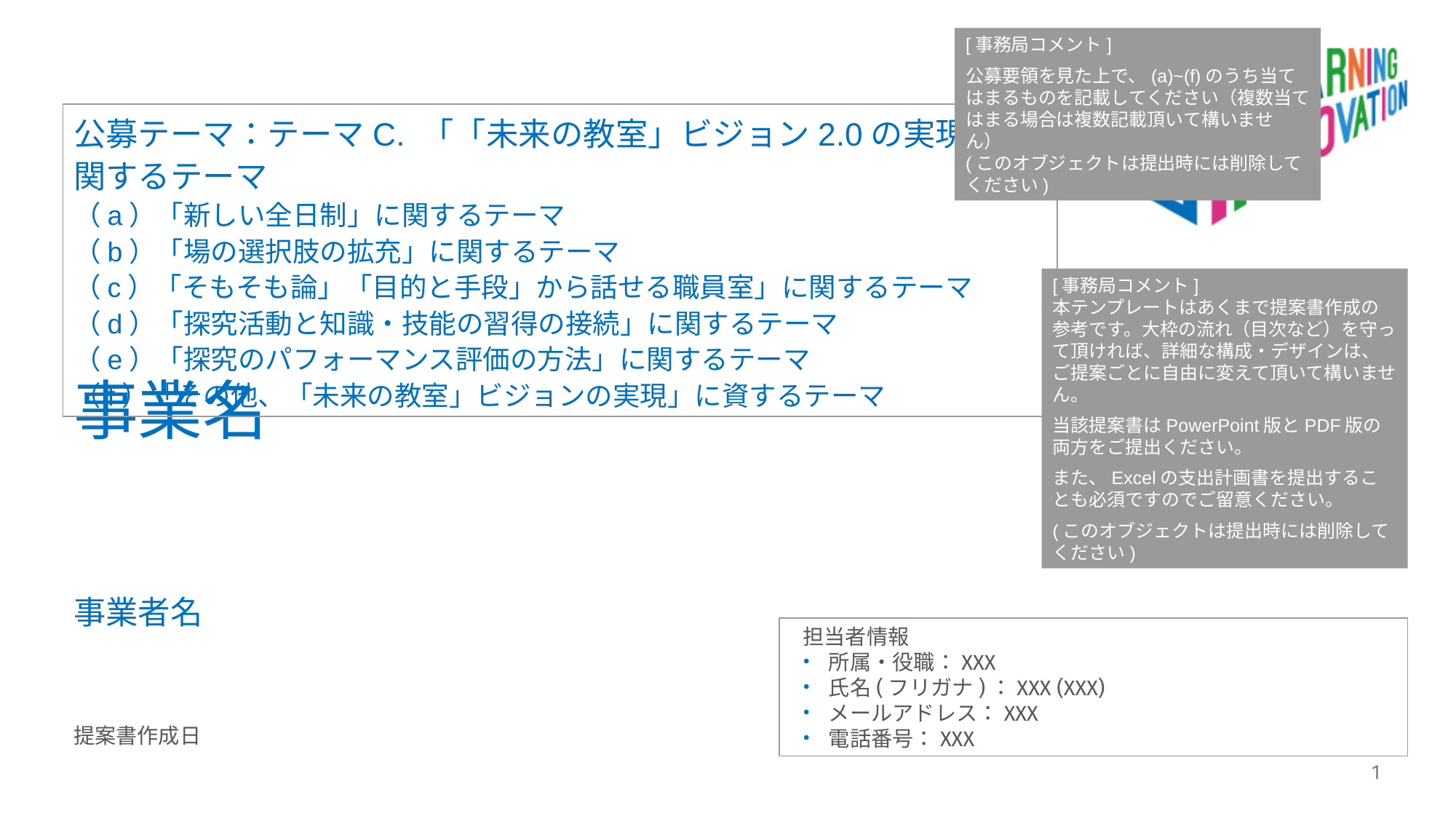

[事務局コメント]
公募要領を見た上で、(a)~(f)のうち当てはまるものを記載してください（複数当てはまる場合は複数記載頂いて構いません）
(このオブジェクトは提出時には削除してください)

公募テーマ：テーマC. 「「未来の教室」ビジョン2.0の実現」に関するテーマ
（a）「新しい全日制」に関するテーマ
（b）「場の選択肢の拡充」に関するテーマ
（c）「そもそも論」「目的と手段」から話せる職員室」に関するテーマ
（d）「探究活動と知識・技能の習得の接続」に関するテーマ
（e）「探究のパフォーマンス評価の方法」に関するテーマ
（f）「その他、「未来の教室」ビジョンの実現」に資するテーマ
[事務局コメント]
本テンプレートはあくまで提案書作成の参考です。大枠の流れ（目次など）を守って頂ければ、詳細な構成・デザインは、ご提案ごとに自由に変えて頂いて構いません。
当該提案書はPowerPoint版とPDF版の
両方をご提出ください。
また、Excelの支出計画書を提出することも必須ですのでご留意ください。
(このオブジェクトは提出時には削除してください)
事業名
事業者名
担当者情報
所属・役職：XXX
氏名(フリガナ)：XXX (XXX)
メールアドレス：XXX
電話番号：XXX
提案書作成日